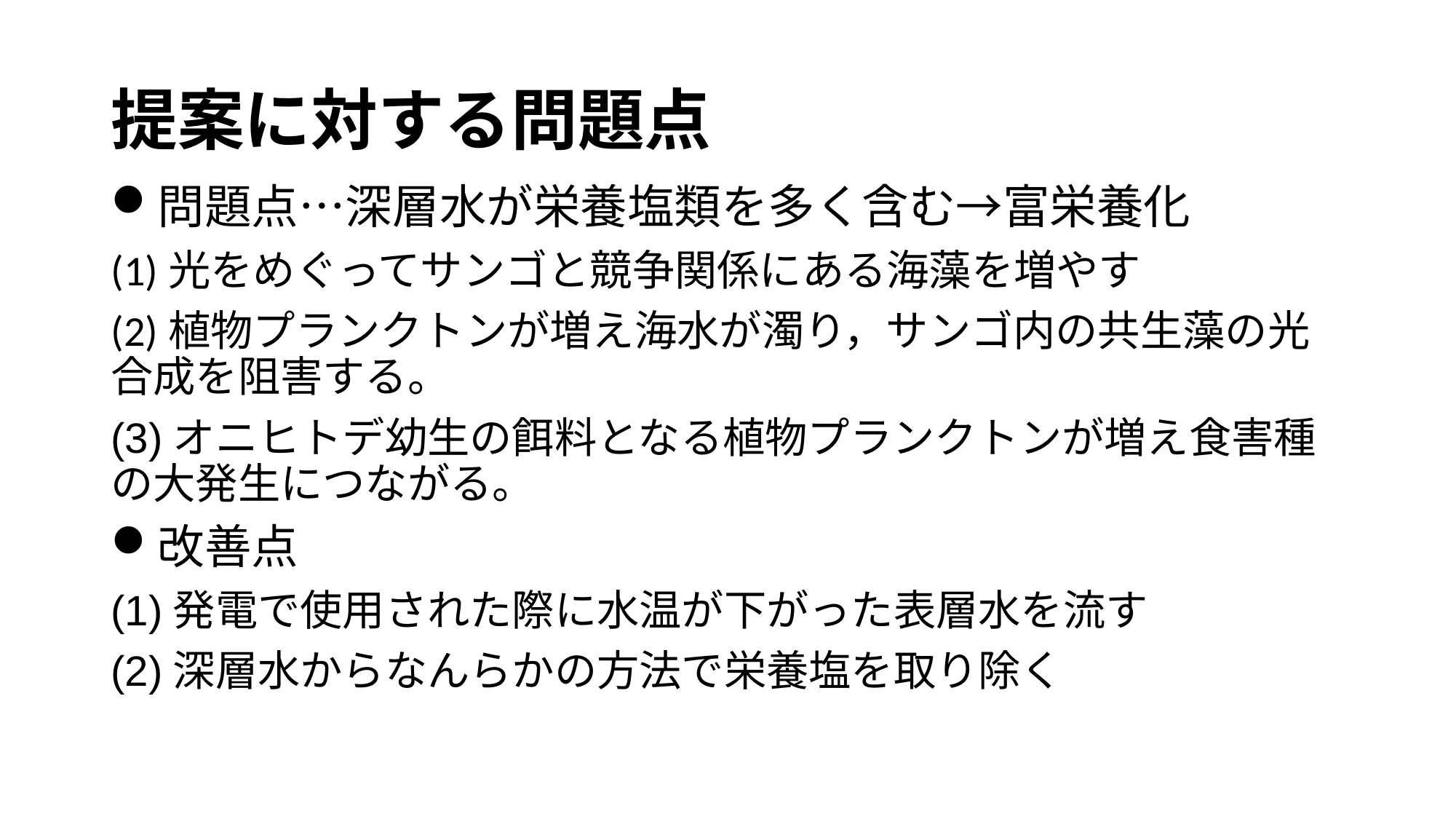

# 提案に対する問題点
問題点…深層水が栄養塩類を多く含む→富栄養化
(1)光をめぐってサンゴと競争関係にある海藻を増やす
(2)植物プランクトンが増え海水が濁り，サンゴ内の共生藻の光合成を阻害する。
(3)オニヒトデ幼生の餌料となる植物プランクトンが増え食害種の大発生につながる。
改善点
(1)発電で使用された際に水温が下がった表層水を流す
(2)深層水からなんらかの方法で栄養塩を取り除く